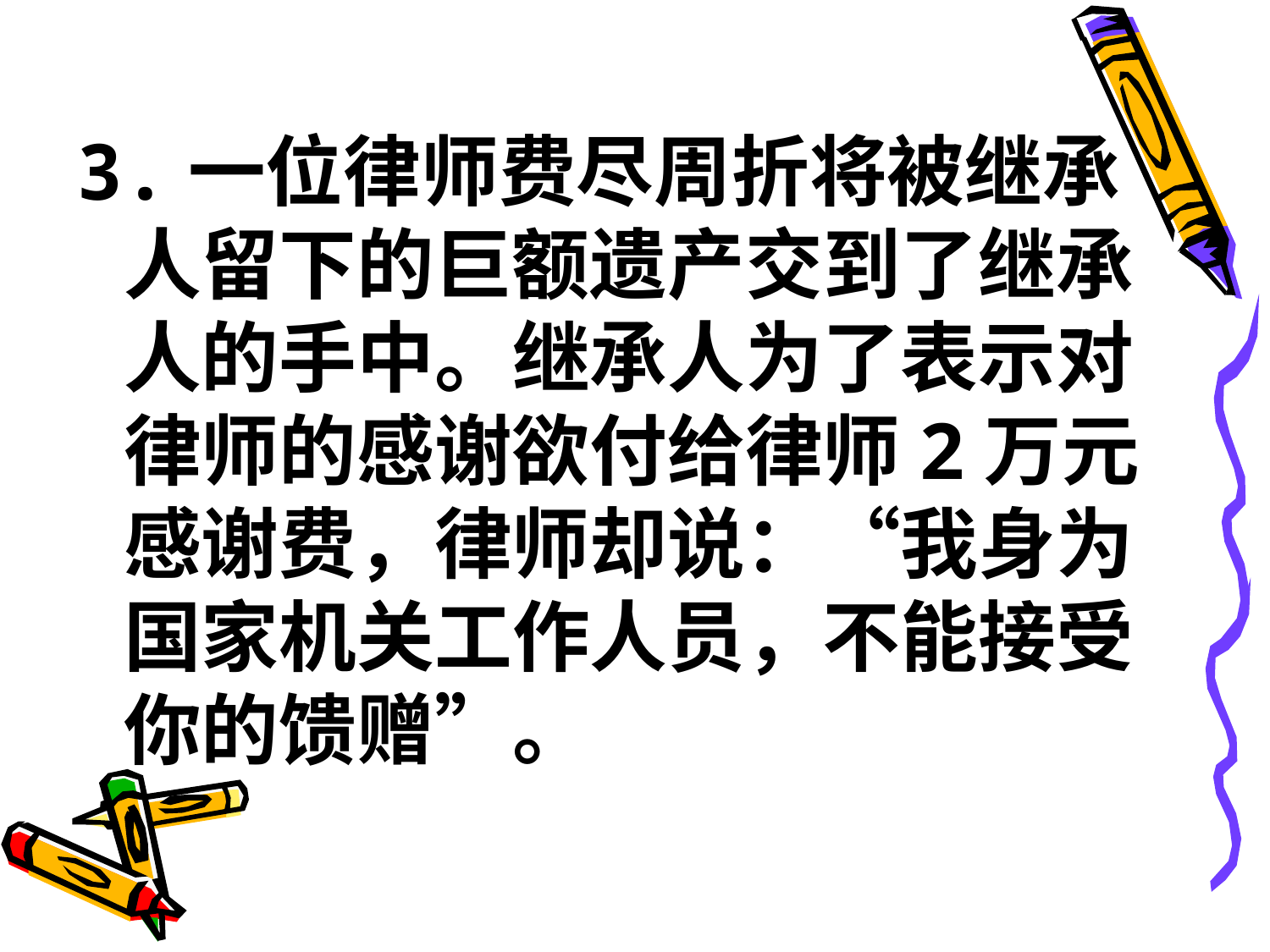

3.一位律师费尽周折将被继承人留下的巨额遗产交到了继承人的手中。继承人为了表示对律师的感谢欲付给律师2万元感谢费，律师却说：“我身为国家机关工作人员，不能接受你的馈赠”。